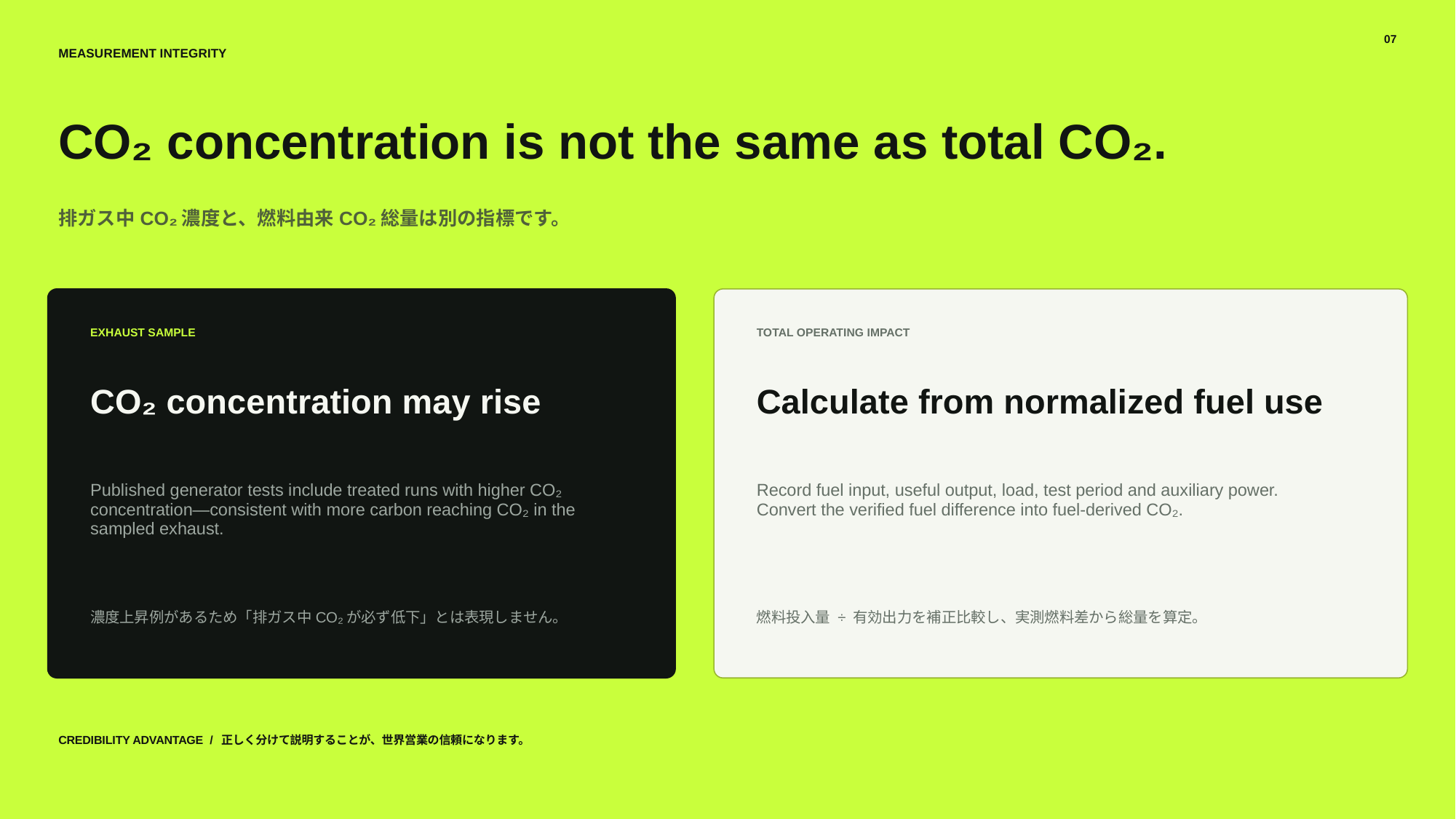

07
MEASUREMENT INTEGRITY
CO₂ concentration is not the same as total CO₂.
排ガス中CO₂濃度と、燃料由来CO₂総量は別の指標です。

EXHAUST SAMPLE
TOTAL OPERATING IMPACT
CO₂ concentration may rise
Calculate from normalized fuel use
Published generator tests include treated runs with higher CO₂ concentration—consistent with more carbon reaching CO₂ in the sampled exhaust.
Record fuel input, useful output, load, test period and auxiliary power. Convert the verified fuel difference into fuel-derived CO₂.
濃度上昇例があるため「排ガス中CO₂が必ず低下」とは表現しません。
燃料投入量 ÷ 有効出力を補正比較し、実測燃料差から総量を算定。
CREDIBILITY ADVANTAGE  /  正しく分けて説明することが、世界営業の信頼になります。